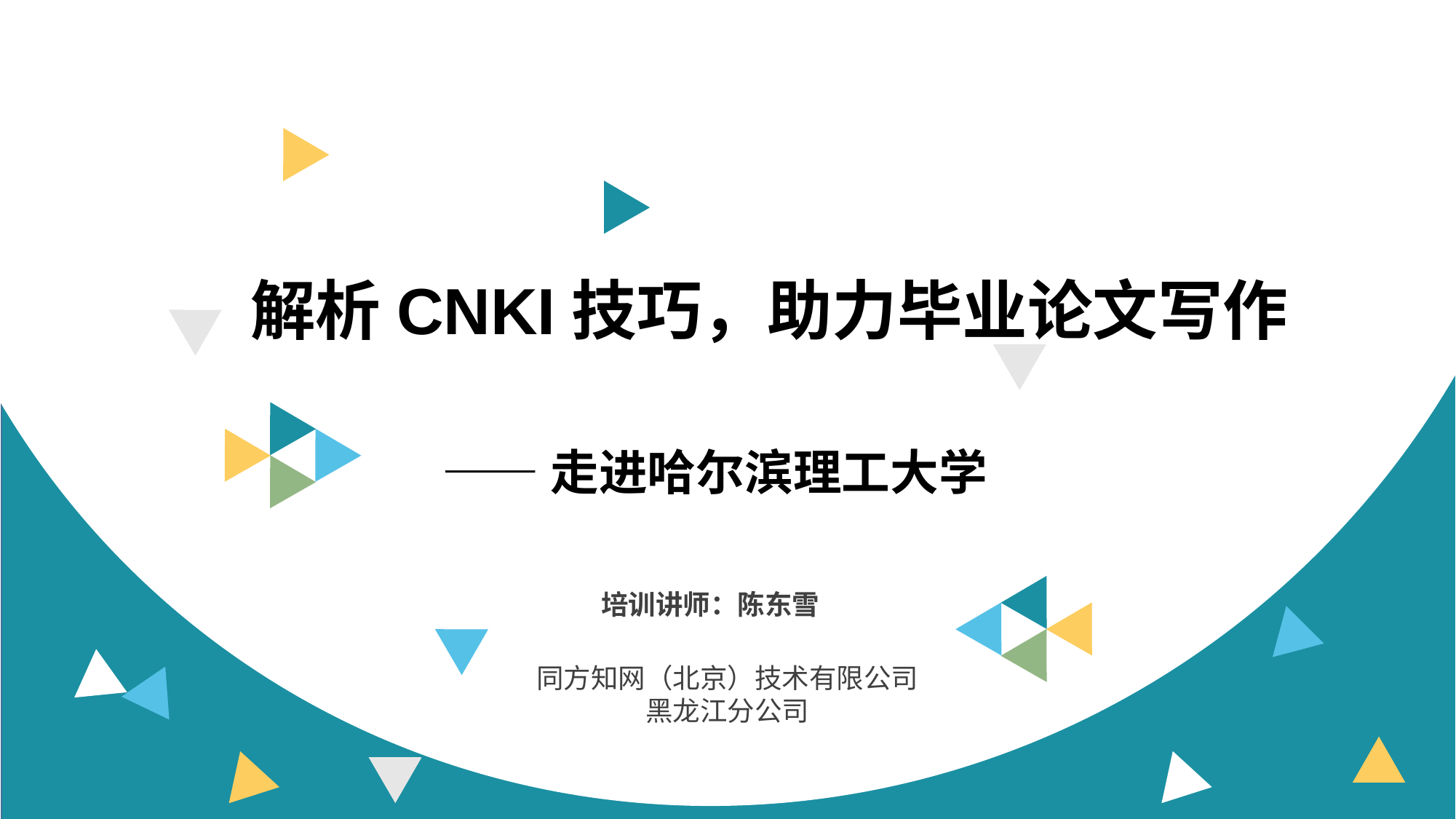

#

	解析CNKI技巧，助力毕业论文写作

——走进哈尔滨理工大学

培训讲师：陈东雪

同方知网（北京）技术有限公司
黑龙江分公司